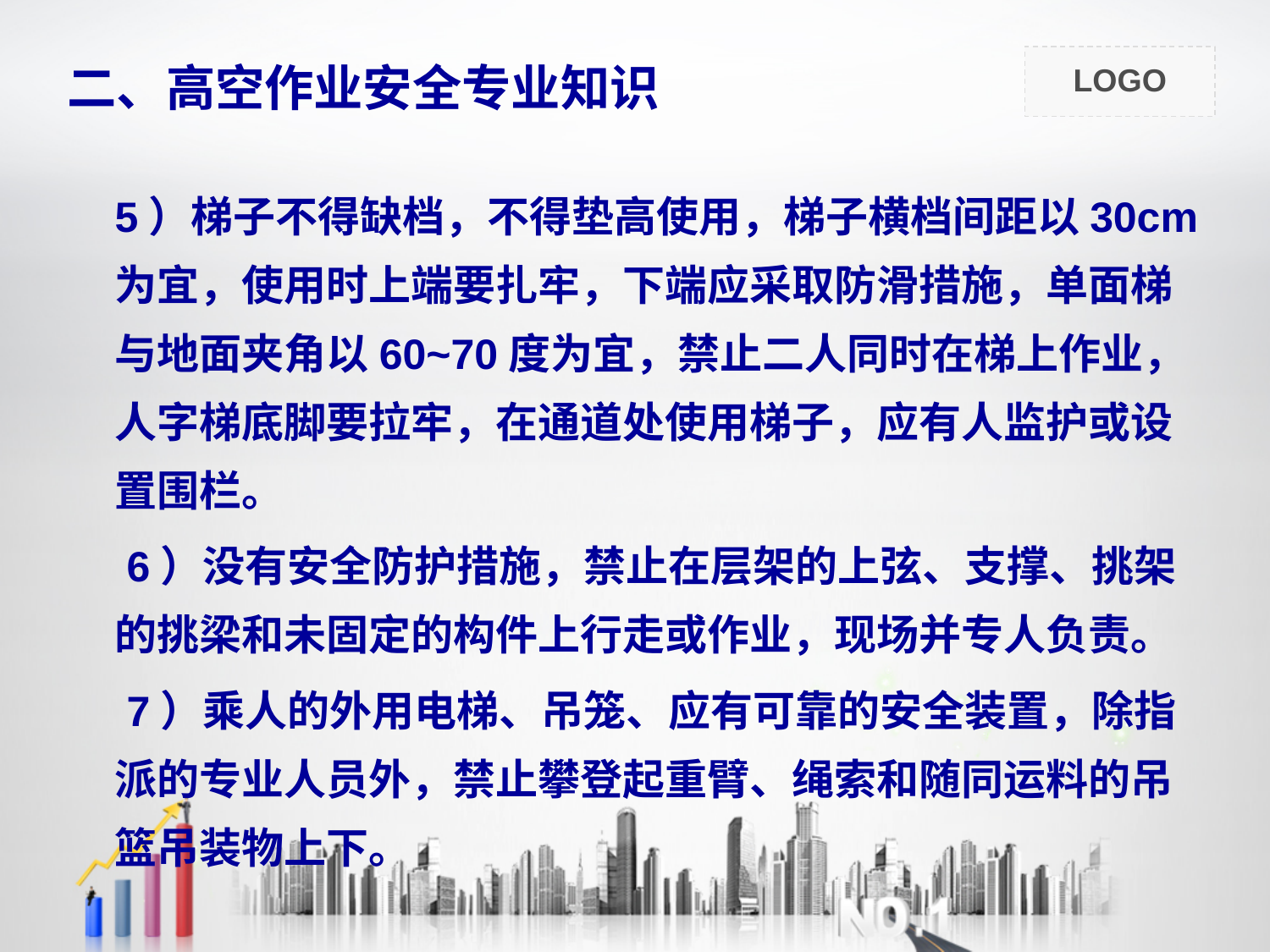

# 二、高空作业安全专业知识
    5）梯子不得缺档，不得垫高使用，梯子横档间距以30cm为宜，使用时上端要扎牢，下端应采取防滑措施，单面梯与地面夹角以60~70度为宜，禁止二人同时在梯上作业，人字梯底脚要拉牢，在通道处使用梯子，应有人监护或设置围栏。
     6）没有安全防护措施，禁止在层架的上弦、支撑、挑架的挑梁和未固定的构件上行走或作业，现场并专人负责。
     7）乘人的外用电梯、吊笼、应有可靠的安全装置，除指派的专业人员外，禁止攀登起重臂、绳索和随同运料的吊篮吊装物上下。

12